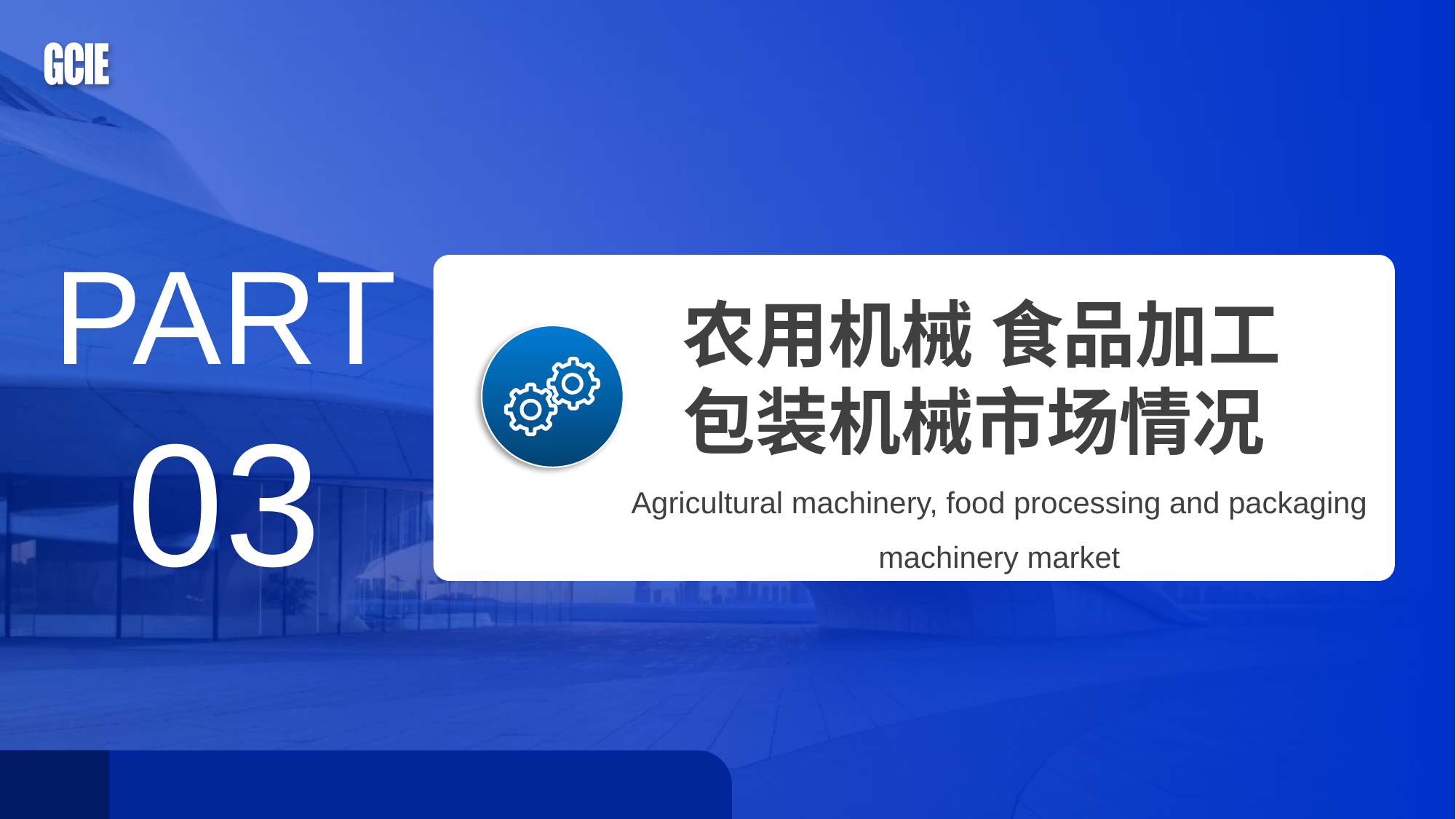

PART 03

农用机械 食品加工包装机械市场情况

Agricultural machinery, food processing and packaging machinery market